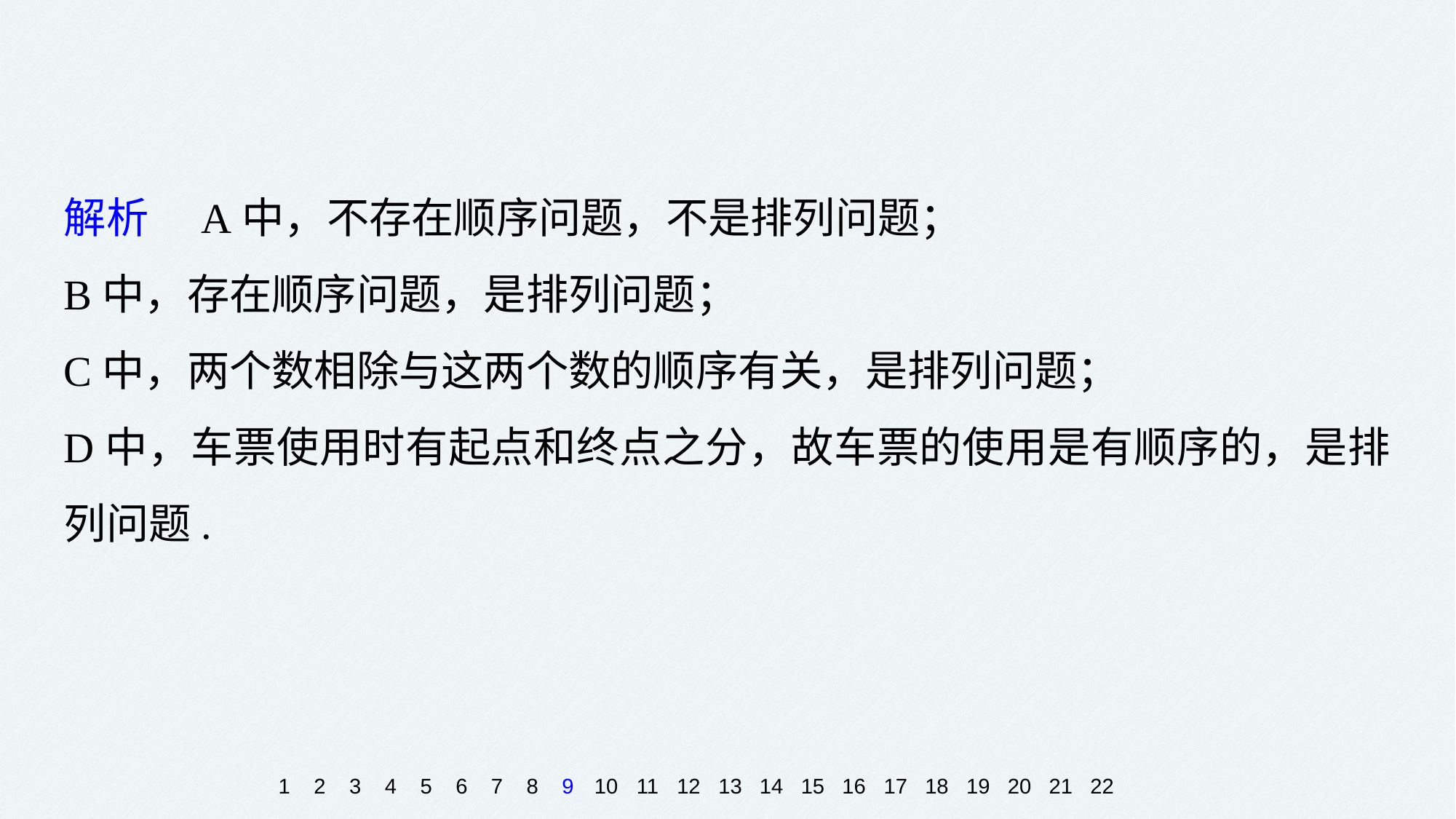

解析　A中，不存在顺序问题，不是排列问题；
B中，存在顺序问题，是排列问题；
C中，两个数相除与这两个数的顺序有关，是排列问题；
D中，车票使用时有起点和终点之分，故车票的使用是有顺序的，是排列问题.
1
2
3
4
5
6
7
8
9
10
11
12
13
14
15
16
17
18
19
20
21
22